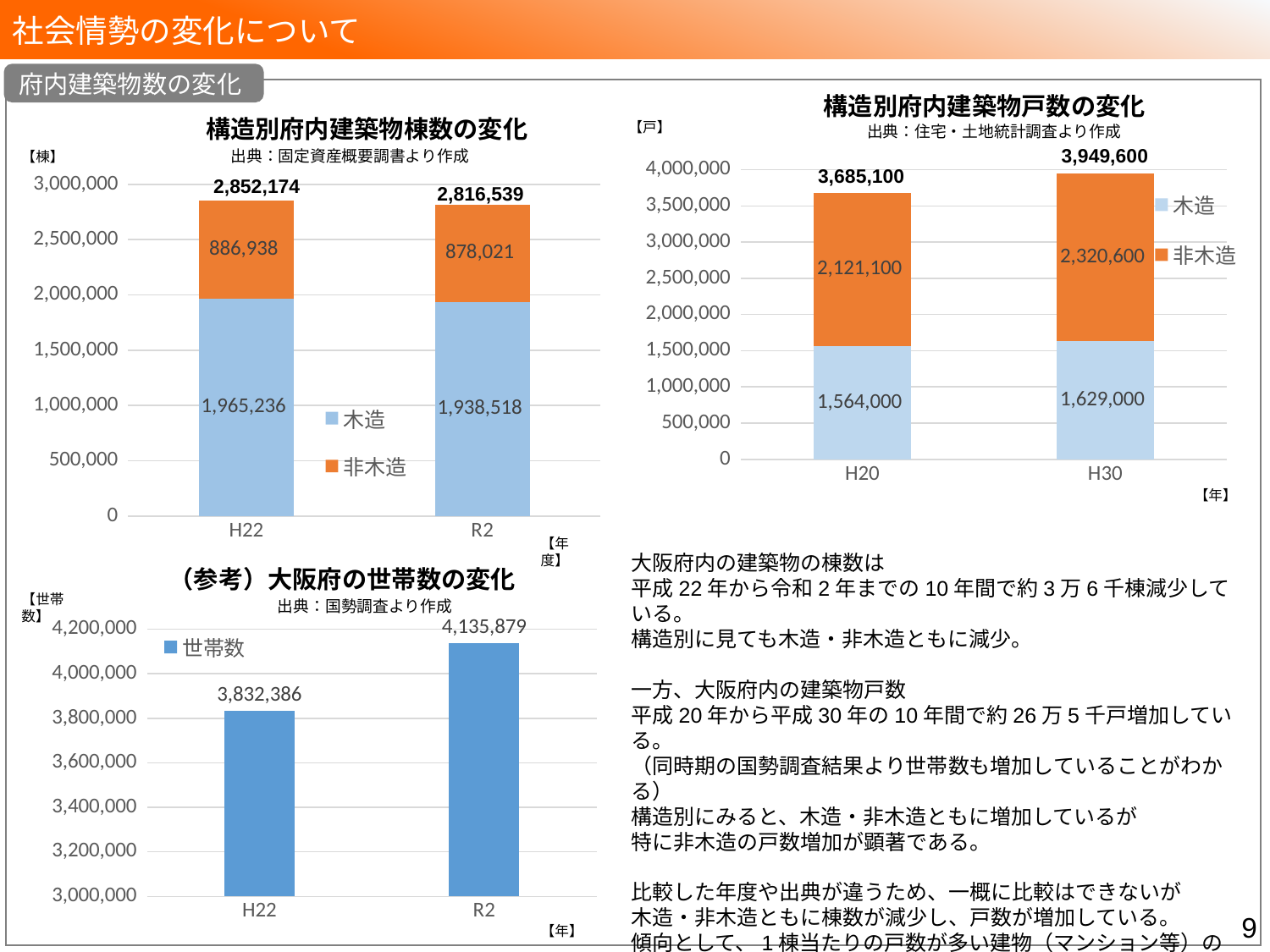

社会情勢の変化について
府内建築物数の変化
構造別府内建築物戸数の変化

構造別府内建築物棟数の変化
出典：住宅・土地統計調査より作成
【戸】
出典：固定資産概要調書より作成
3,949,600
【棟】

### Chart

| Category | 木造 | 非木造 |
|---|---|---|
| H20 | 1564000.0 | 2121100.0 |
| H30 | 1629000.0 | 2320600.0 |
3,685,100

### Chart

| Category | 木造 | 非木造 |
|---|---|---|
| H22 | 1965236.0 | 886938.0 |
| R2 | 1938518.0 | 878021.0 |
2,852,174
2,816,539
【年】
【年度】
大阪府内の建築物の棟数は
平成22年から令和2年までの10年間で約3万6千棟減少している。
構造別に見ても木造・非木造ともに減少。

一方、大阪府内の建築物戸数
平成20年から平成30年の10年間で約26万5千戸増加している。
（同時期の国勢調査結果より世帯数も増加していることがわかる）
構造別にみると、木造・非木造ともに増加しているが
特に非木造の戸数増加が顕著である。

比較した年度や出典が違うため、一概に比較はできないが
木造・非木造ともに棟数が減少し、戸数が増加している。
傾向として、1棟当たりの戸数が多い建物（マンション等）の建設が進んだものと思われる。
（参考）大阪府の世帯数の変化
出典：国勢調査より作成
【世帯数】

### Chart

| Category | 世帯数 |
|---|---|
| H22 | 3832386.0 |
| R2 | 4135879.0 |
9
【年】